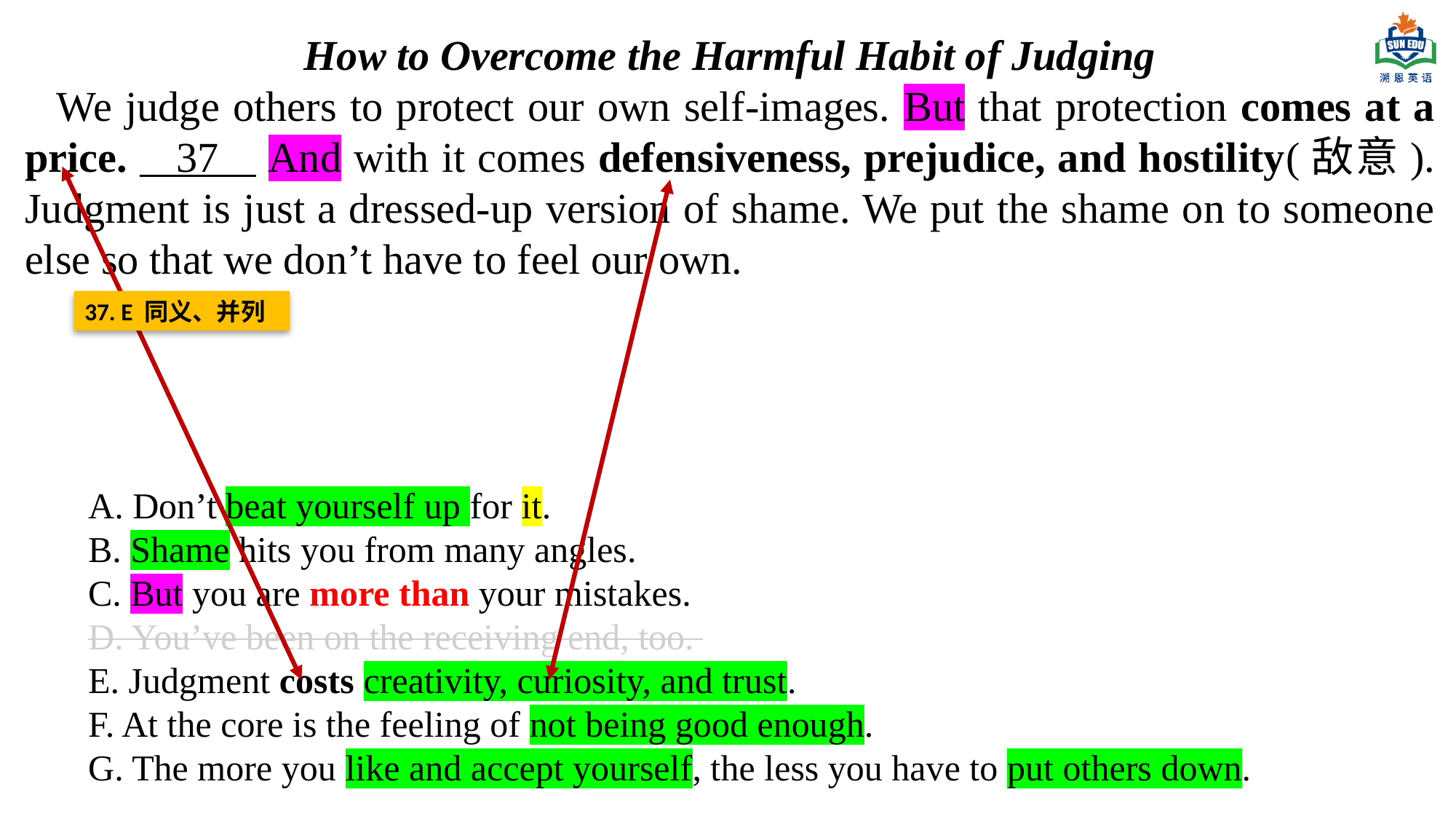

How to Overcome the Harmful Habit of Judging
We judge others to protect our own self-images. But that protection comes at a price.    37    And with it comes defensiveness, prejudice, and hostility(敌意). Judgment is just a dressed-up version of shame. We put the shame on to someone else so that we don’t have to feel our own.
37. E 同义、并列
A. Don’t beat yourself up for it.
B. Shame hits you from many angles.
C. But you are more than your mistakes.
D. You’ve been on the receiving end, too.
E. Judgment costs creativity, curiosity, and trust.
F. At the core is the feeling of not being good enough.
G. The more you like and accept yourself, the less you have to put others down.